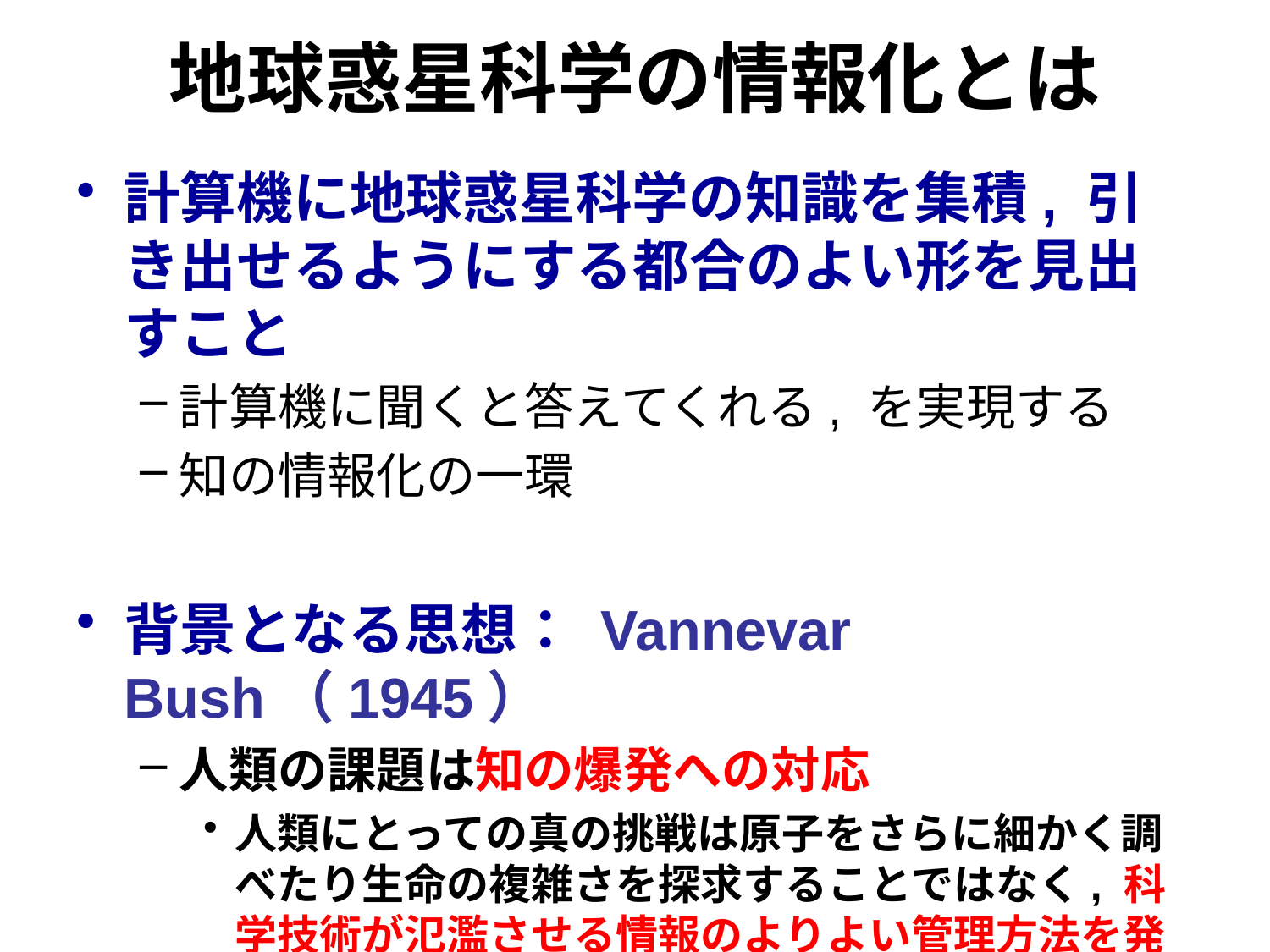

# 地球惑星科学の情報化とは
計算機に地球惑星科学の知識を集積, 引き出せるようにする都合のよい形を見出すこと
計算機に聞くと答えてくれる, を実現する
知の情報化の一環

背景となる思想： Vannevar Bush（1945）
人類の課題は知の爆発への対応
人類にとっての真の挑戦は原子をさらに細かく調べたり生命の複雑さを探求することではなく, 科学技術が氾濫させる情報のよりよい管理方法を発見すること